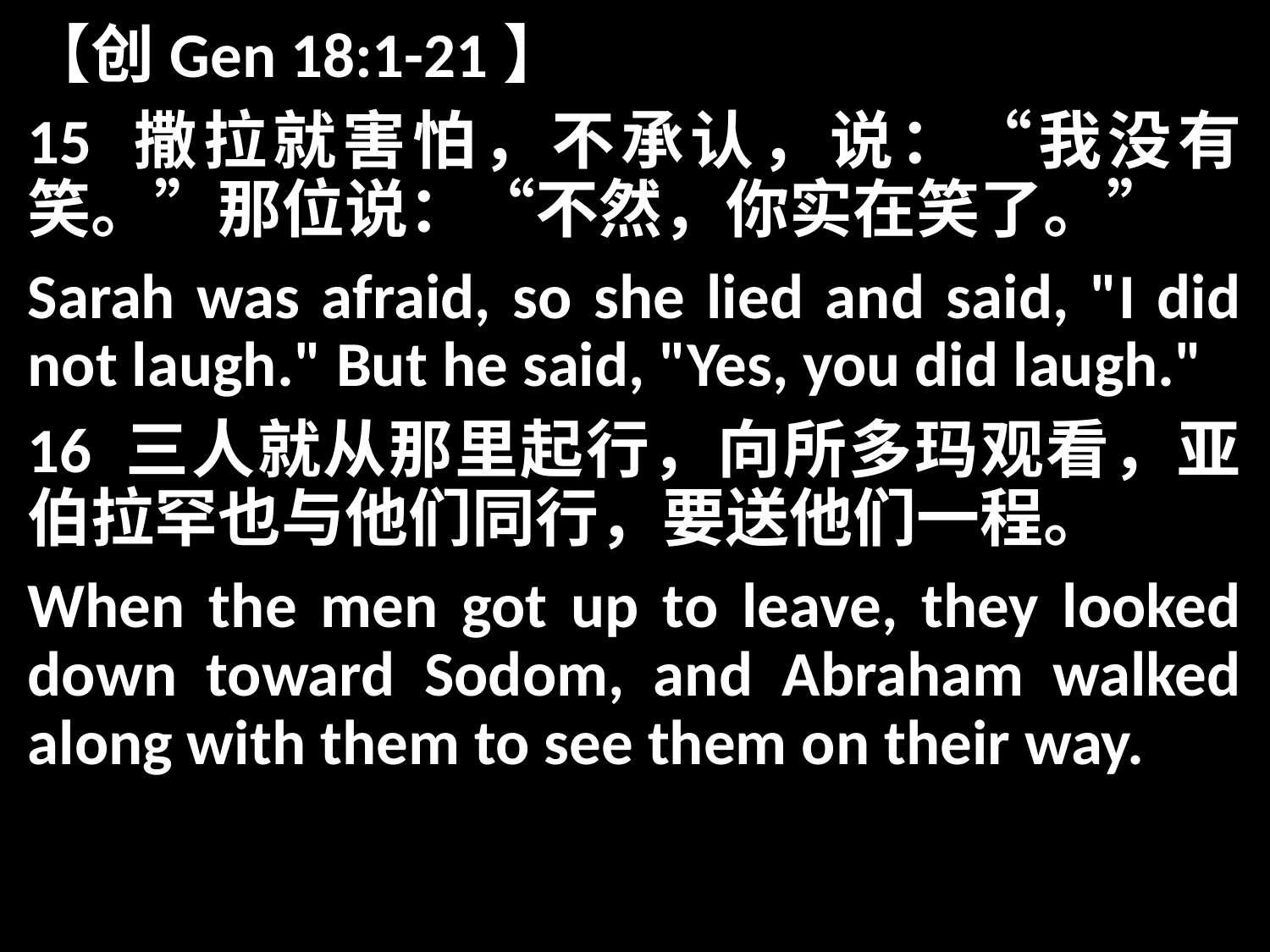

【创Gen 18:1-21】
15 撒拉就害怕，不承认，说：“我没有笑。”那位说：“不然，你实在笑了。”
Sarah was afraid, so she lied and said, "I did not laugh." But he said, "Yes, you did laugh."
16 三人就从那里起行，向所多玛观看，亚伯拉罕也与他们同行，要送他们一程。
When the men got up to leave, they looked down toward Sodom, and Abraham walked along with them to see them on their way.